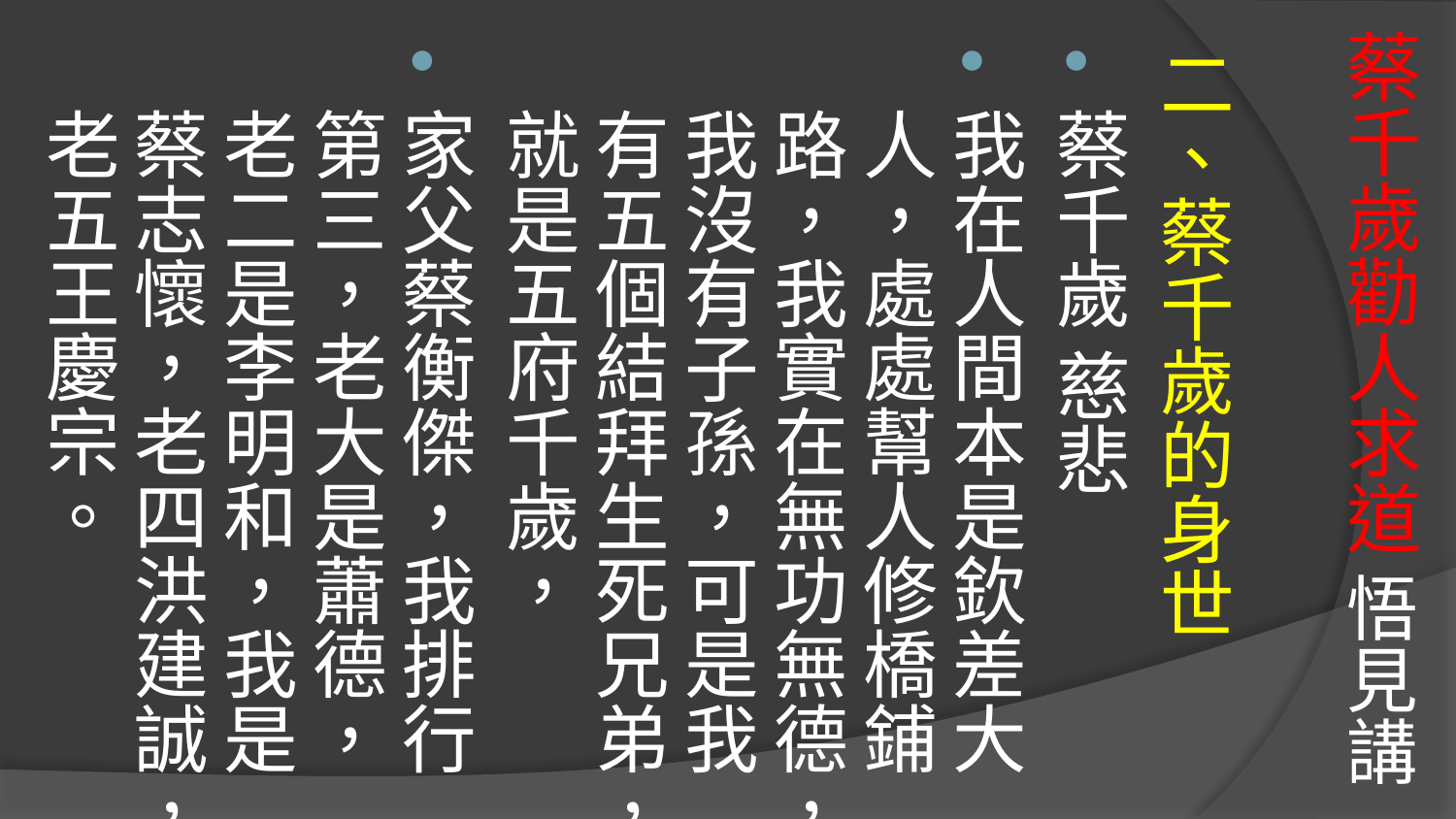

# 蔡千歲勸人求道 悟見講
二、蔡千歲的身世
蔡千歲 慈悲
我在人間本是欽差大人，處處幫人修橋鋪路，我實在無功無德，我沒有子孫，可是我有五個結拜生死兄弟，就是五府千歲，
家父蔡衡傑，我排行第三，老大是蕭德，老二是李明和，我是蔡志懷，老四洪建誠，老五王慶宗。